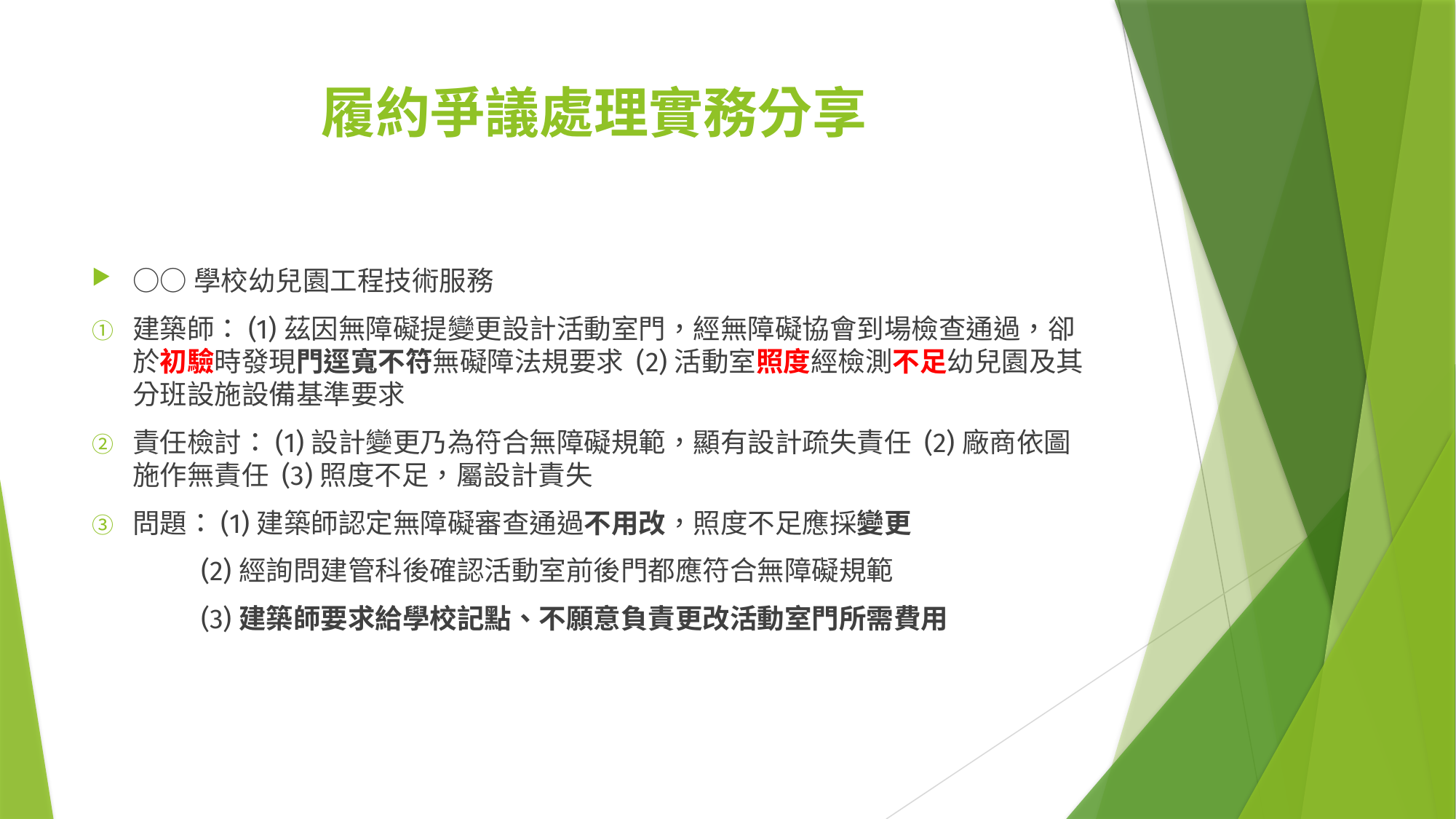

# 履約爭議處理實務分享
○○學校幼兒園工程技術服務
建築師：(1)茲因無障礙提變更設計活動室門，經無障礙協會到場檢查通過，卻於初驗時發現門逕寬不符無礙障法規要求 (2)活動室照度經檢測不足幼兒園及其分班設施設備基準要求
責任檢討：(1)設計變更乃為符合無障礙規範，顯有設計疏失責任 (2)廠商依圖施作無責任 (3)照度不足，屬設計責失
問題：(1)建築師認定無障礙審查通過不用改，照度不足應採變更
               (2)經詢問建管科後確認活動室前後門都應符合無障礙規範
               (3)建築師要求給學校記點、不願意負責更改活動室門所需費用